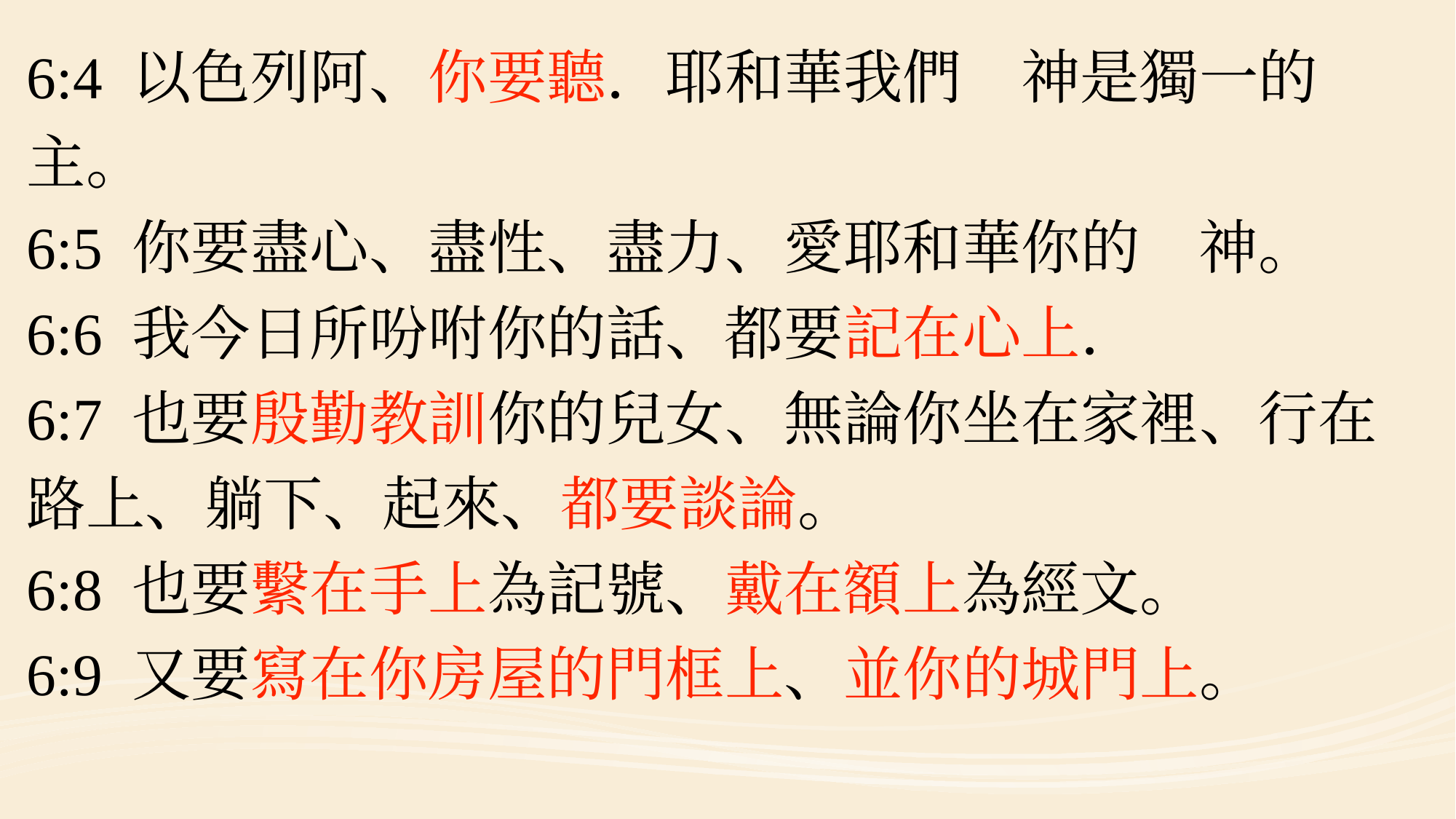

#
6:4 以色列阿、你要聽．耶和華我們　神是獨一的主。
6:5 你要盡心、盡性、盡力、愛耶和華你的　神。
6:6 我今日所吩咐你的話、都要記在心上．
6:7 也要殷勤教訓你的兒女、無論你坐在家裡、行在路上、躺下、起來、都要談論。
6:8 也要繫在手上為記號、戴在額上為經文。
6:9 又要寫在你房屋的門框上、並你的城門上。
15